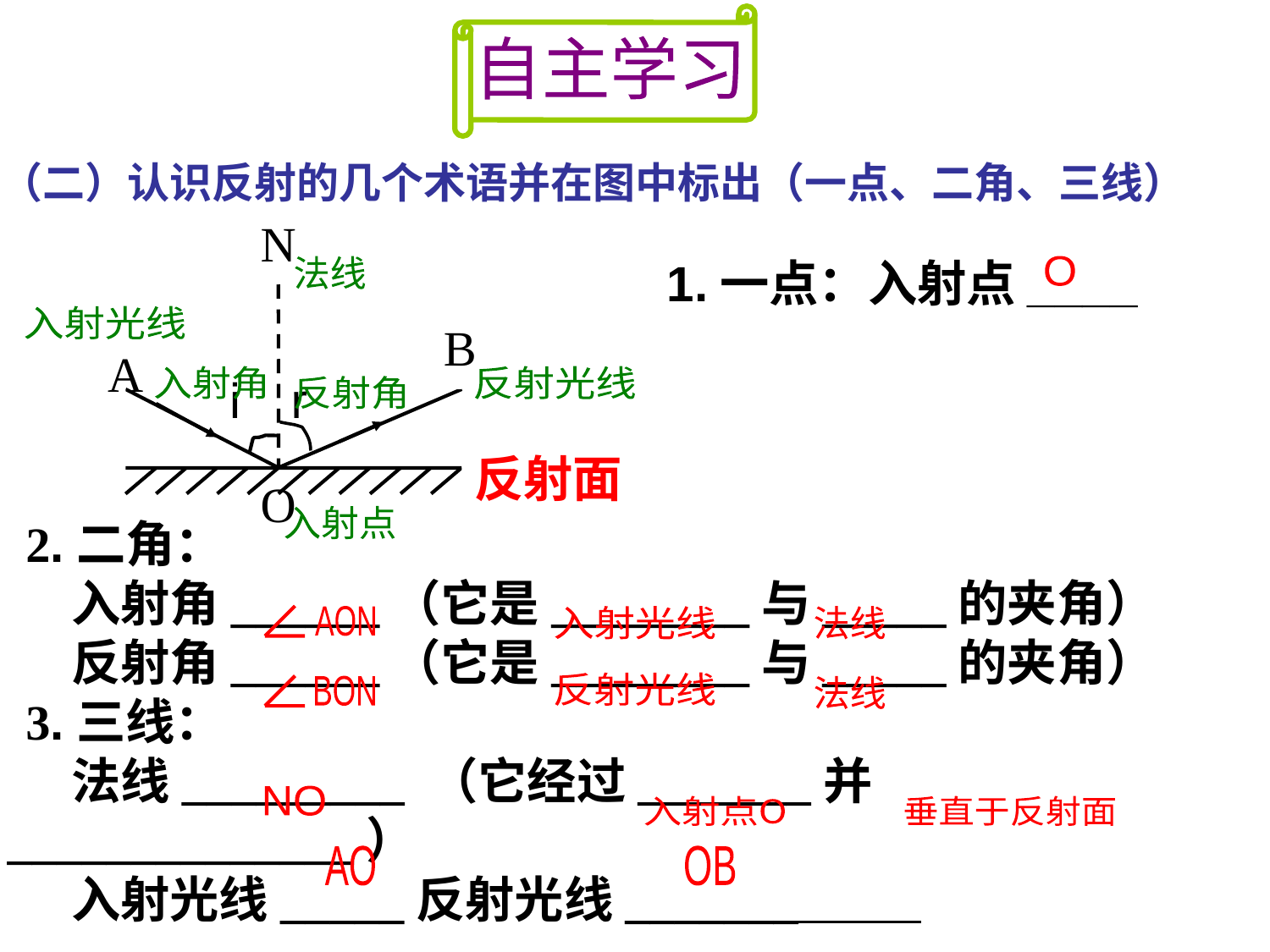

自主学习
（二）认识反射的几个术语并在图中标出（一点、二角、三线）
N

B
A

反射面
O

i
r
1.一点：入射点____
法线
O
入射光线
入射角
反射光线
反射角

入射点
2.二角：
   入射角______（它是________与_____的夹角）
   反射角______（它是________与_____的夹角）
3.三线：
   法线_________ （它经过_______并______________）
   入射光线_____反射光线_______

AON
入射光线
法线
反射光线

BON
法线
NO
入射点O
垂直于反射面
AO
OB